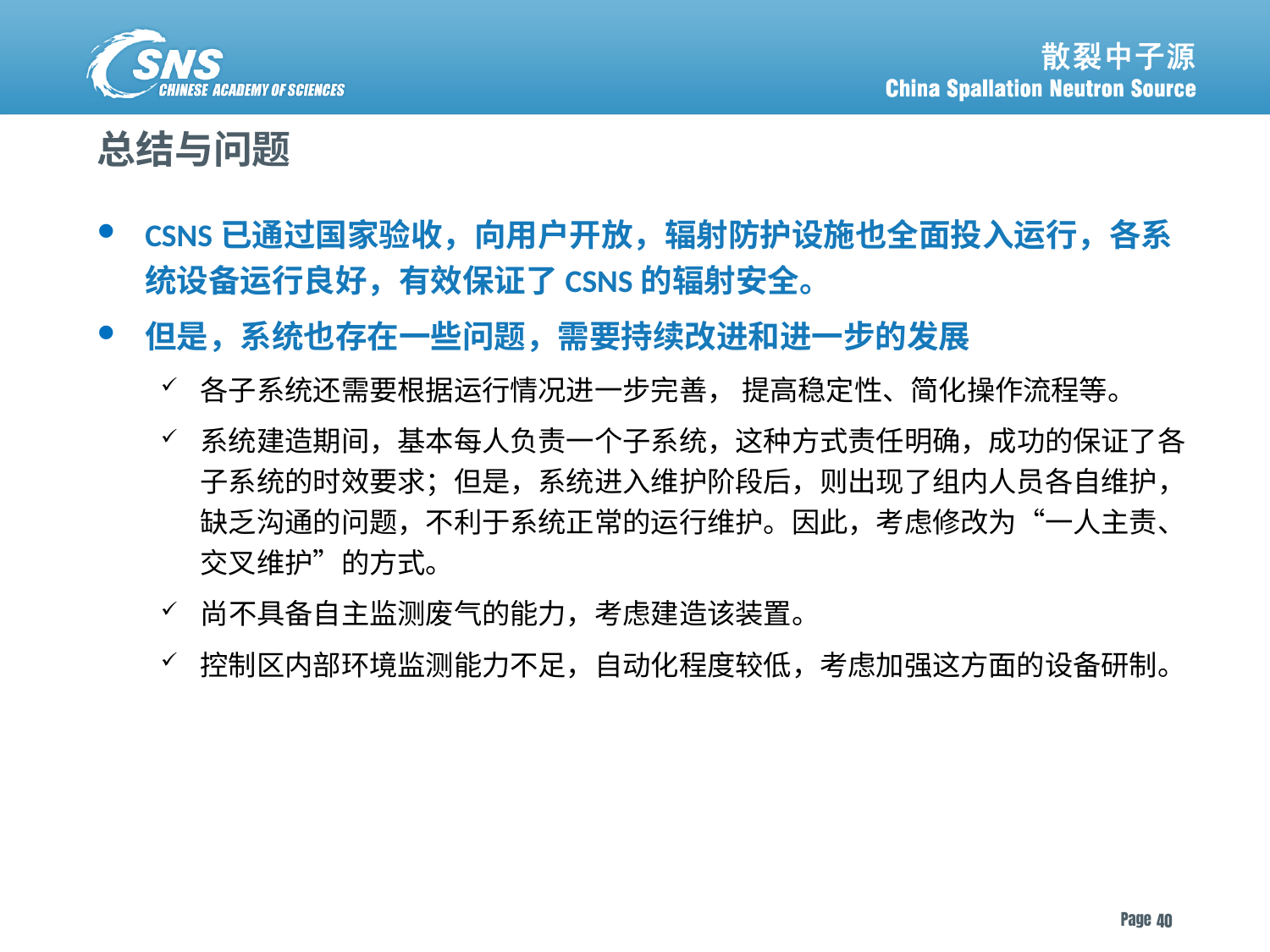

# 总结与问题
CSNS已通过国家验收，向用户开放，辐射防护设施也全面投入运行，各系统设备运行良好，有效保证了CSNS的辐射安全。
但是，系统也存在一些问题，需要持续改进和进一步的发展
各子系统还需要根据运行情况进一步完善， 提高稳定性、简化操作流程等。
系统建造期间，基本每人负责一个子系统，这种方式责任明确，成功的保证了各子系统的时效要求；但是，系统进入维护阶段后，则出现了组内人员各自维护，缺乏沟通的问题，不利于系统正常的运行维护。因此，考虑修改为“一人主责、交叉维护”的方式。
尚不具备自主监测废气的能力，考虑建造该装置。
控制区内部环境监测能力不足，自动化程度较低，考虑加强这方面的设备研制。
40